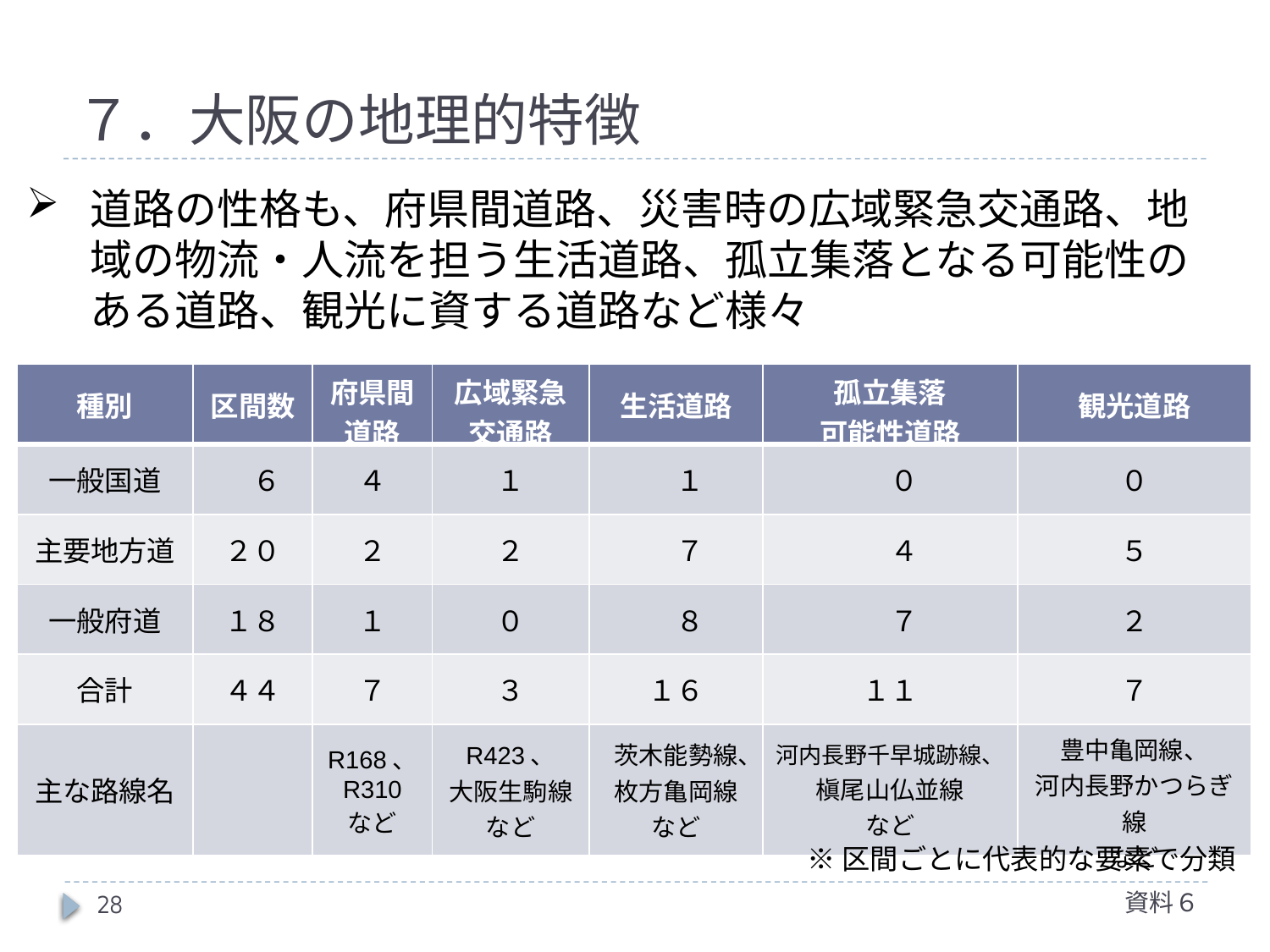

# ７．大阪の地理的特徴
道路の性格も、府県間道路、災害時の広域緊急交通路、地域の物流・人流を担う生活道路、孤立集落となる可能性のある道路、観光に資する道路など様々
| 種別 | 区間数 | 府県間 道路 | 広域緊急 交通路 | 生活道路 | 孤立集落 可能性道路 | 観光道路 |
| --- | --- | --- | --- | --- | --- | --- |
| 一般国道 | ６ | ４ | １ | １ | ０ | ０ |
| 主要地方道 | ２０ | ２ | ２ | ７ | ４ | ５ |
| 一般府道 | １８ | １ | ０ | ８ | ７ | ２ |
| 合計 | ４４ | ７ | ３ | １６ | １１ | ７ |
| 主な路線名 |  | R168、 R310 など | R423、 大阪生駒線 など | 茨木能勢線、 枚方亀岡線 など | 河内長野千早城跡線、 槇尾山仏並線 など | 豊中亀岡線、 河内長野かつらぎ線 など |
※区間ごとに代表的な要素で分類
資料６
28